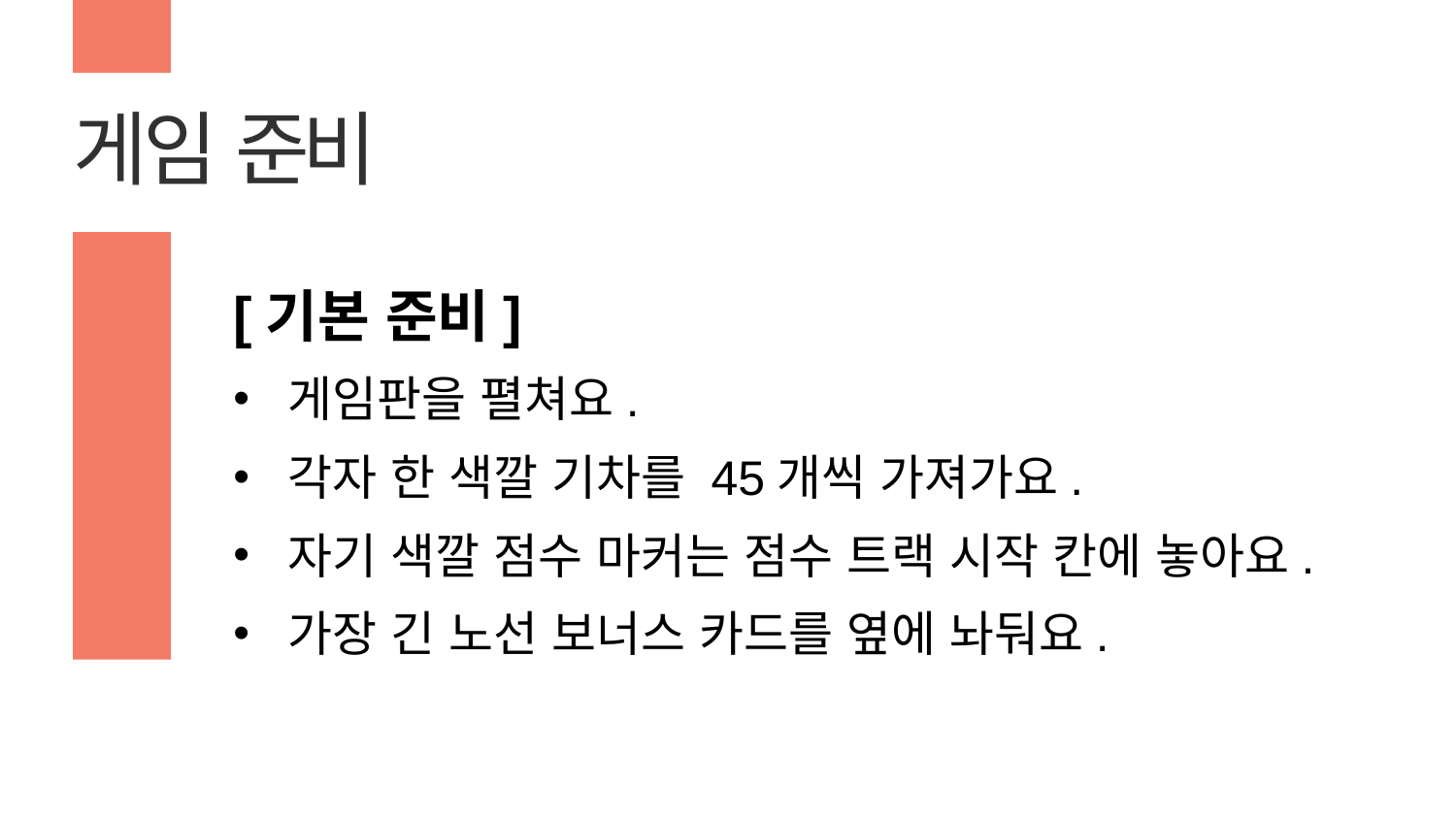

# 게임 준비

[기본 준비]
게임판을 펼쳐요.
각자 한 색깔 기차를 45개씩 가져가요.
자기 색깔 점수 마커는 점수 트랙 시작 칸에 놓아요.
가장 긴 노선 보너스 카드를 옆에 놔둬요.